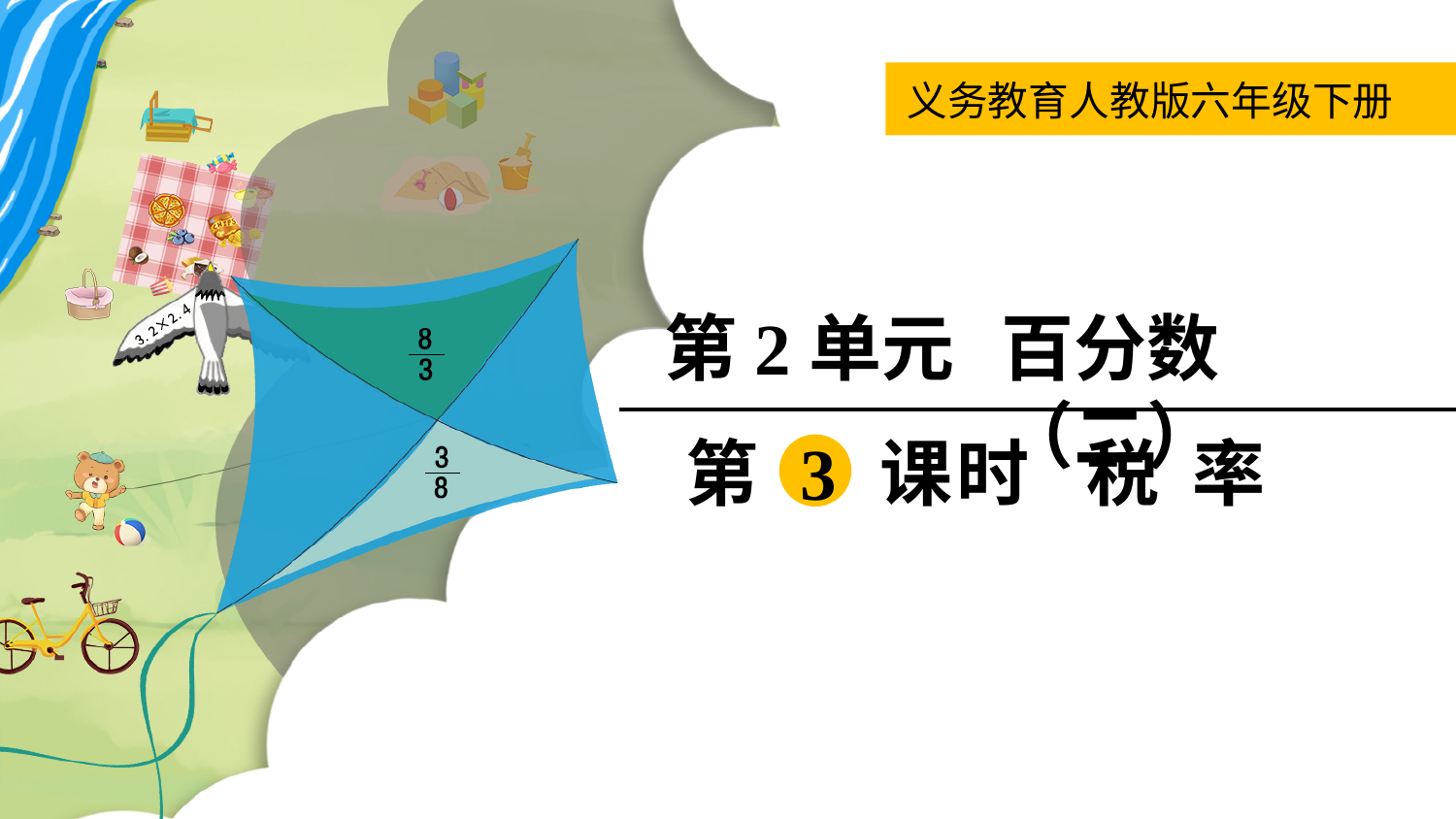

义务教育人教版六年级下册
第2单元
百分数（二）
第 3 课时
税  率